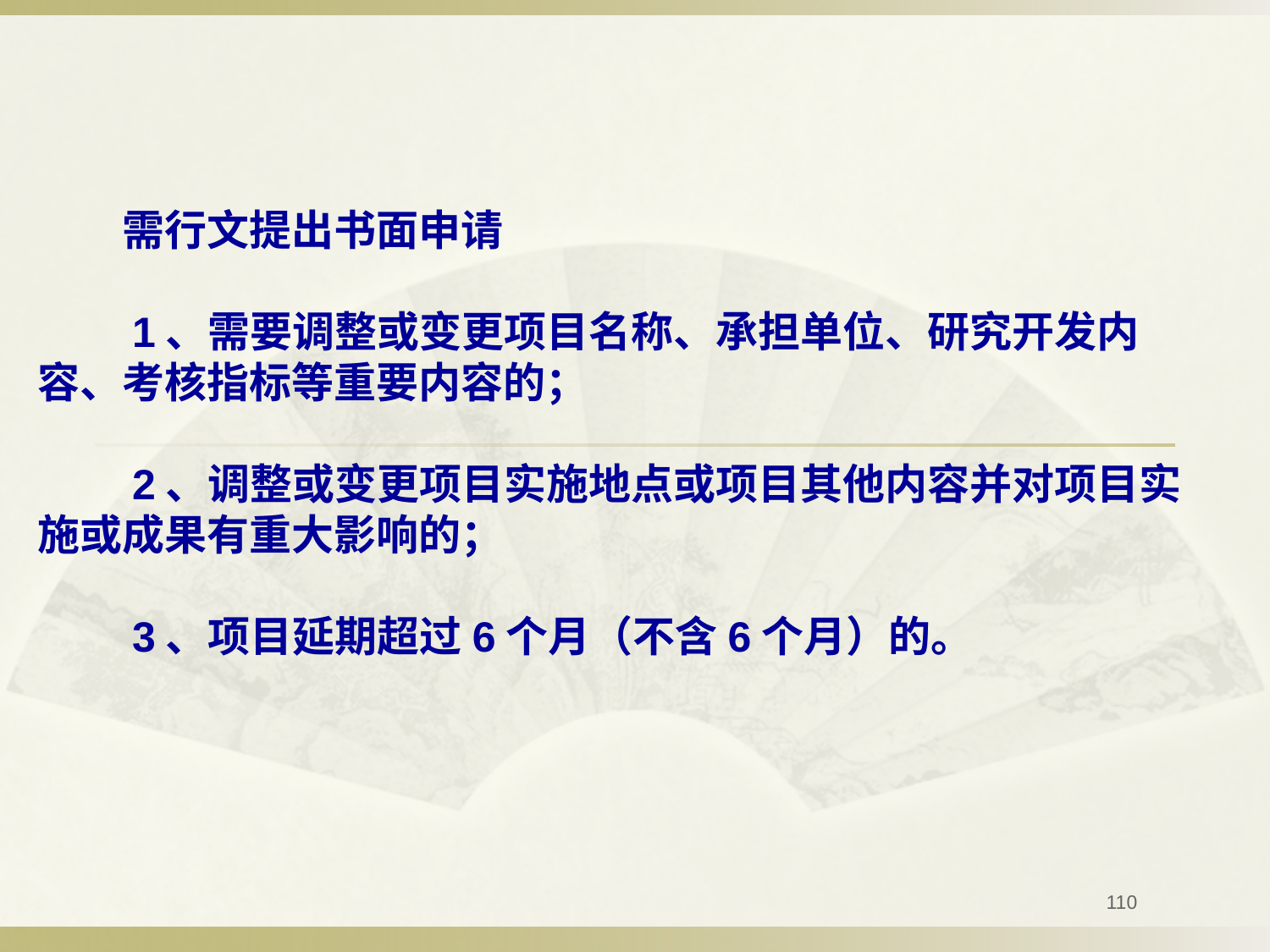

需行文提出书面申请

　　1、需要调整或变更项目名称、承担单位、研究开发内容、考核指标等重要内容的；

　　2、调整或变更项目实施地点或项目其他内容并对项目实施或成果有重大影响的；

　　3、项目延期超过6个月（不含6个月）的。
110